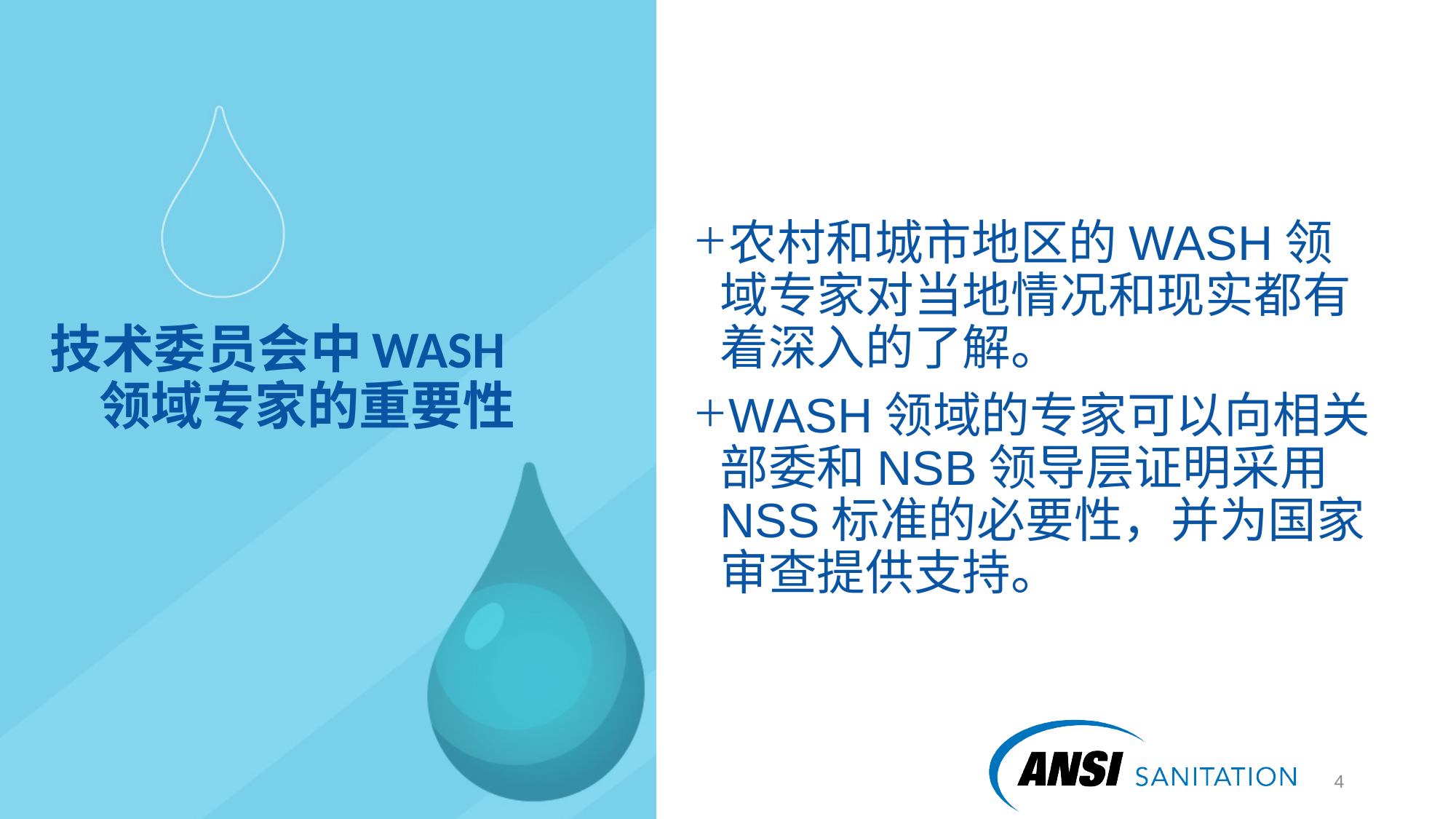

农村和城市地区的WASH领域专家对当地情况和现实都有着深入的了解。
WASH领域的专家可以向相关部委和NSB领导层证明采用NSS标准的必要性，并为国家审查提供支持。
# 技术委员会中WASH领域专家的重要性
4